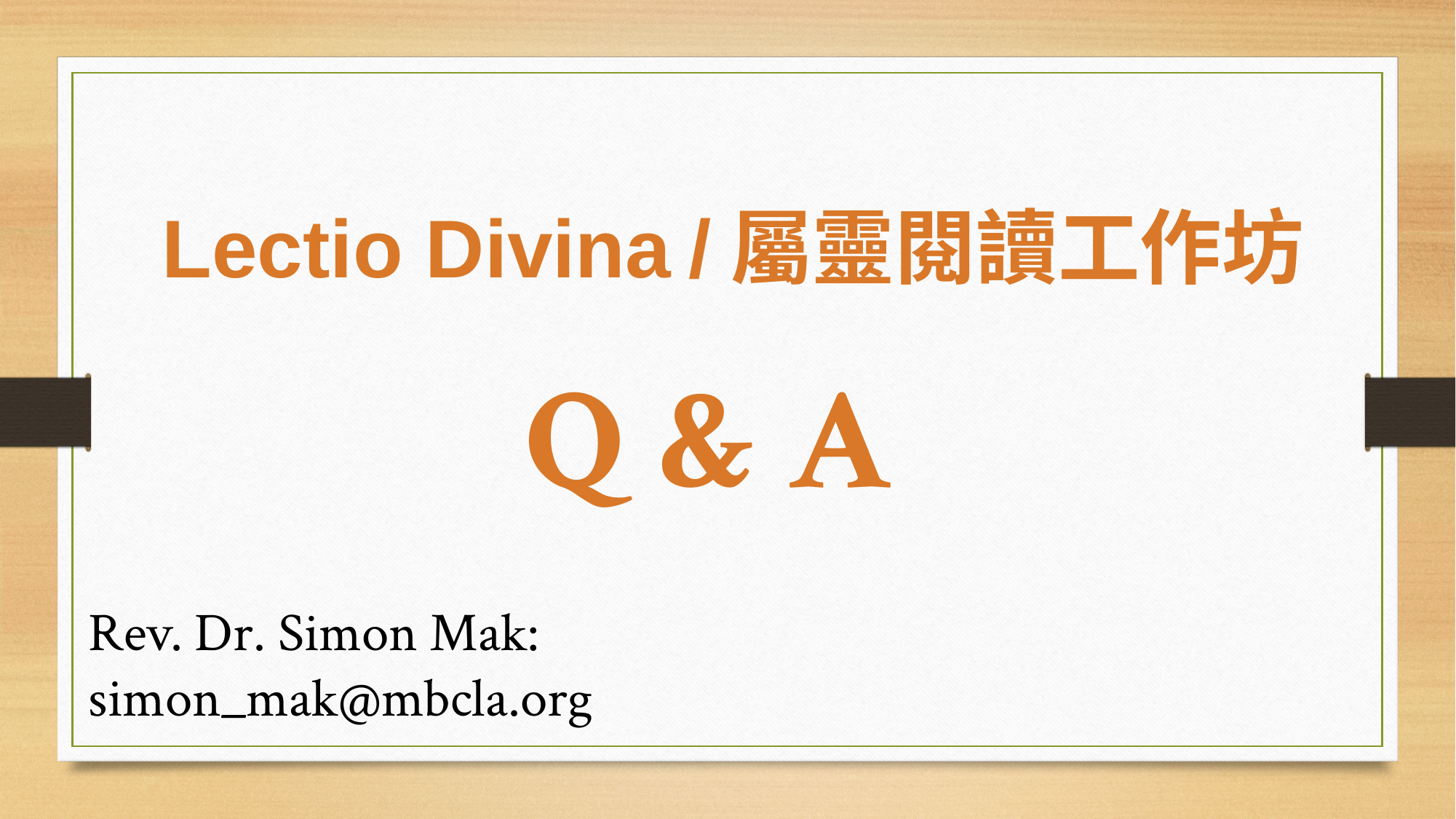

Lectio Divina
/屬靈閱讀工作坊
Q & A
Rev. Dr. Simon Mak:   simon_mak@mbcla.org